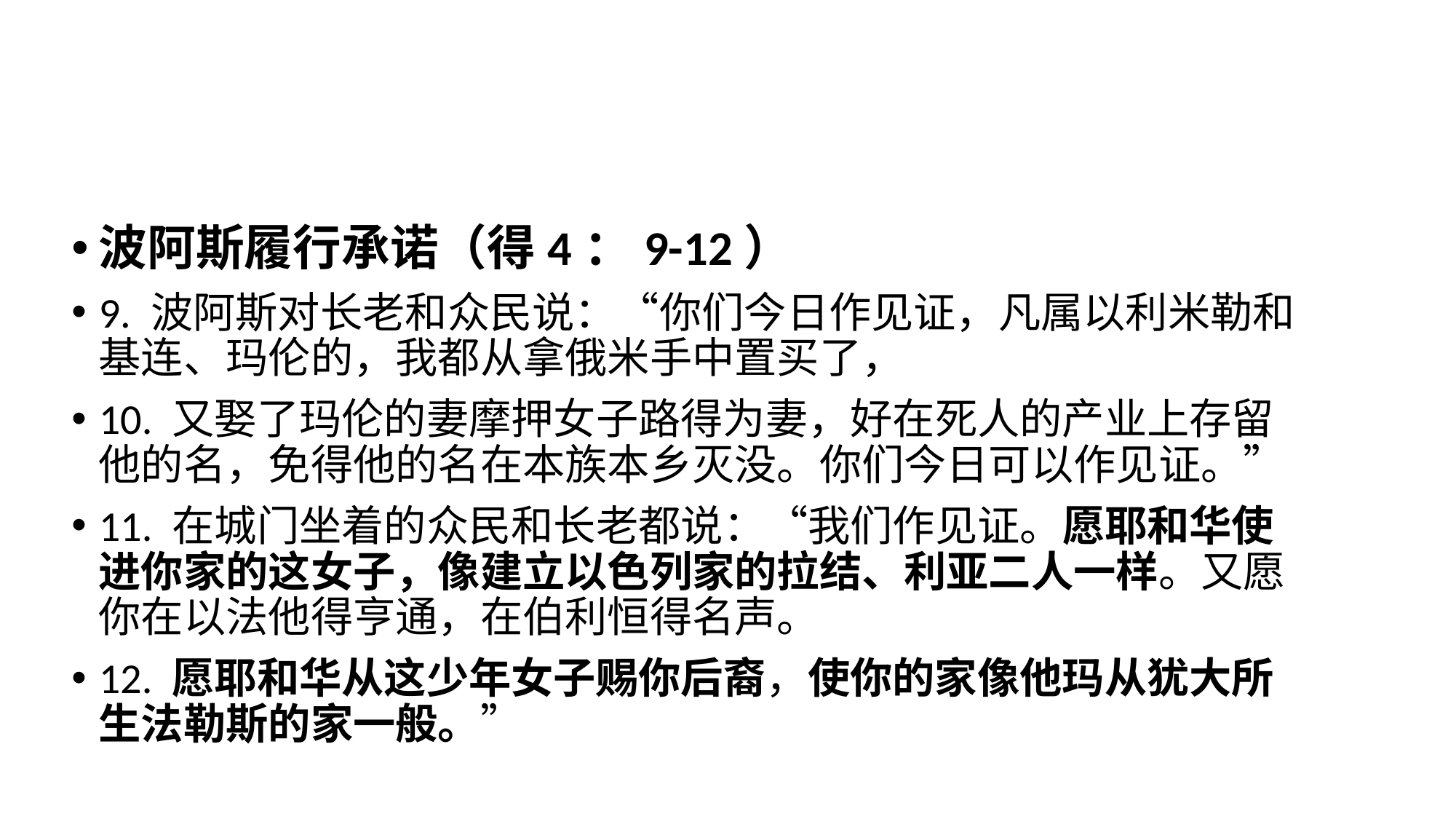

波阿斯履行承诺（得4：9-12）
9. 波阿斯对长老和众民说：“你们今日作见证，凡属以利米勒和基连、玛伦的，我都从拿俄米手中置买了，
10. 又娶了玛伦的妻摩押女子路得为妻，好在死人的产业上存留他的名，免得他的名在本族本乡灭没。你们今日可以作见证。”
11. 在城门坐着的众民和长老都说：“我们作见证。愿耶和华使进你家的这女子，像建立以色列家的拉结、利亚二人一样。又愿你在以法他得亨通，在伯利恒得名声。
12. 愿耶和华从这少年女子赐你后裔，使你的家像他玛从犹大所生法勒斯的家一般。”